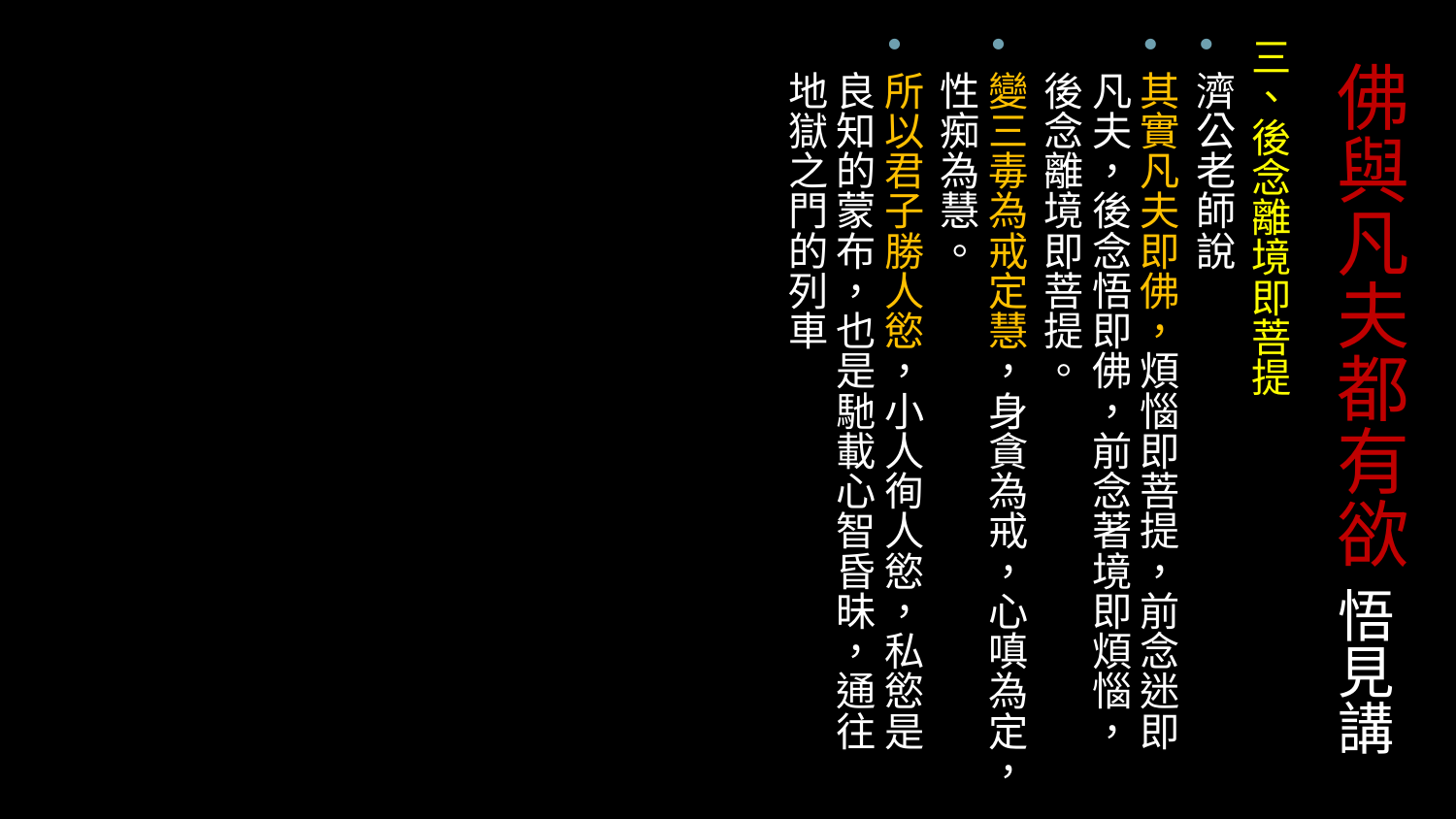

三、後念離境即菩提
濟公老師說
其實凡夫即佛，煩惱即菩提，前念迷即凡夫，後念悟即佛，前念著境即煩惱，後念離境即菩提。
變三毒為戒定慧，身貪為戒，心嗔為定，性痴為慧。
所以君子勝人慾，小人徇人慾，私慾是良知的蒙布，也是馳載心智昏昧，通往地獄之門的列車

# 佛與凡夫都有欲 悟見講